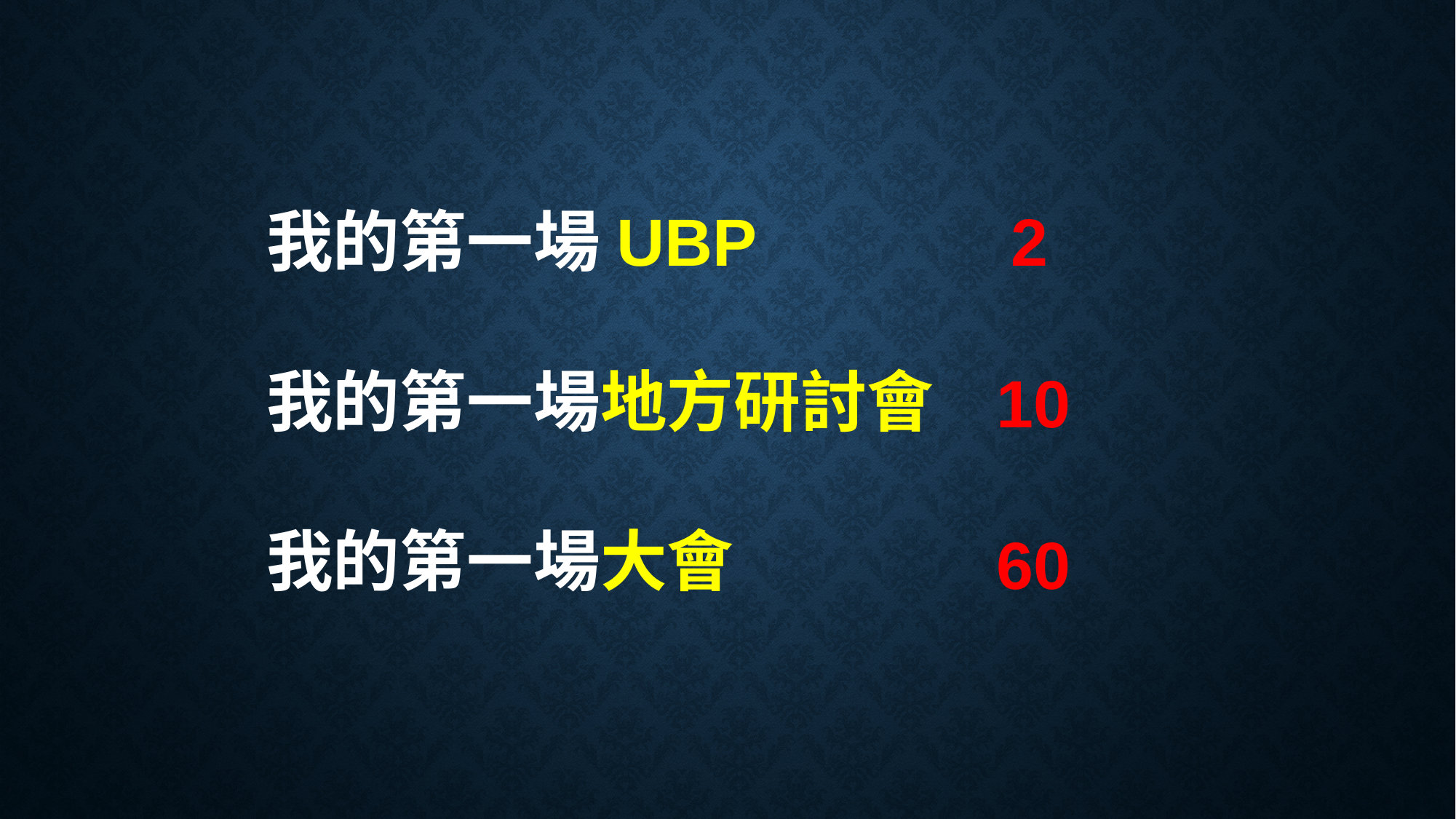

2
我的第一場UBP

我的第一場地方研討會

我的第一場大會
10
#
60